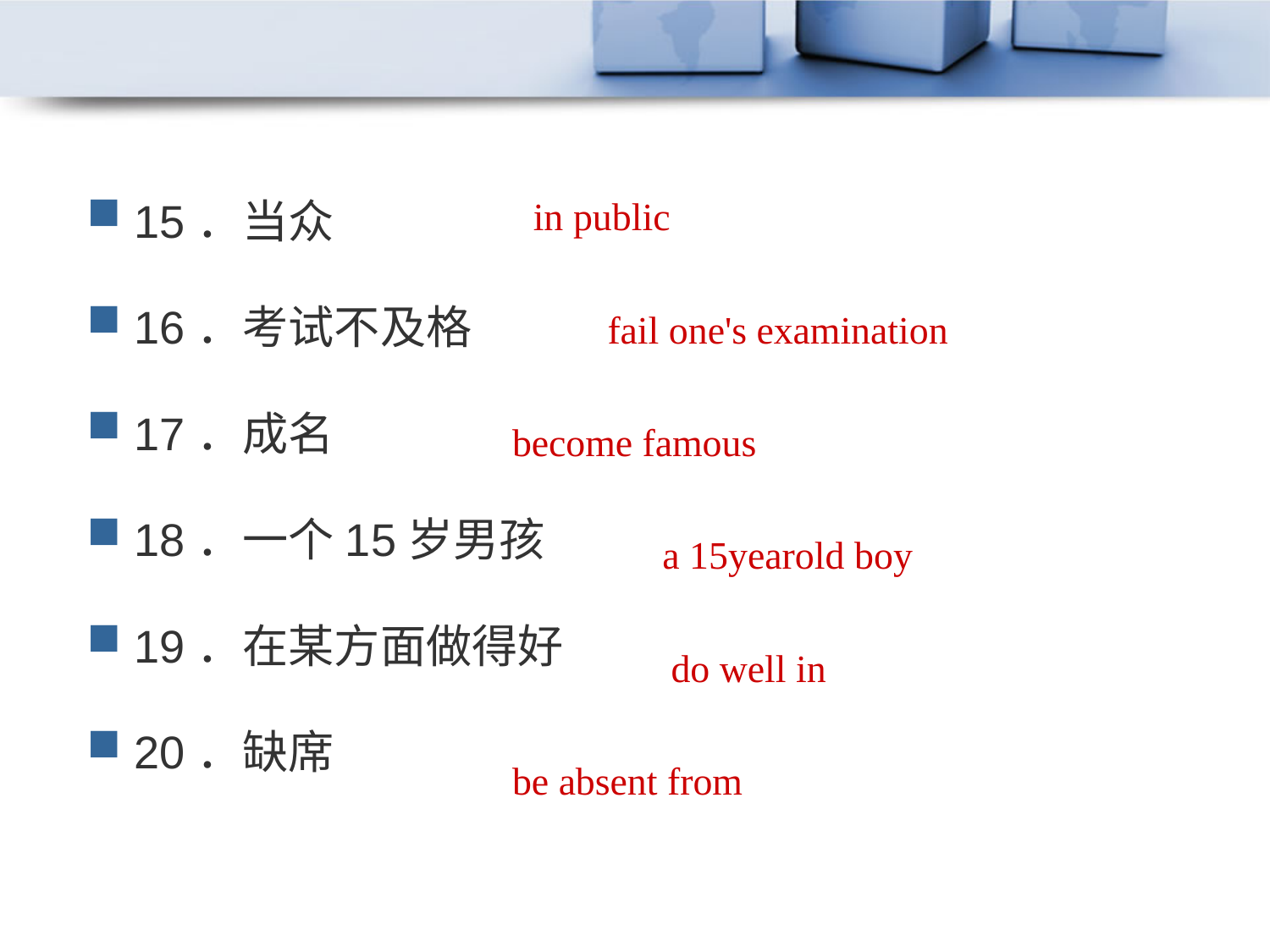

in public
15．当众

16．考试不及格

17．成名

18．一个15岁男孩

19．在某方面做得好

20．缺席
fail one's examination
become famous
a 15­year­old boy
do well in
be absent from